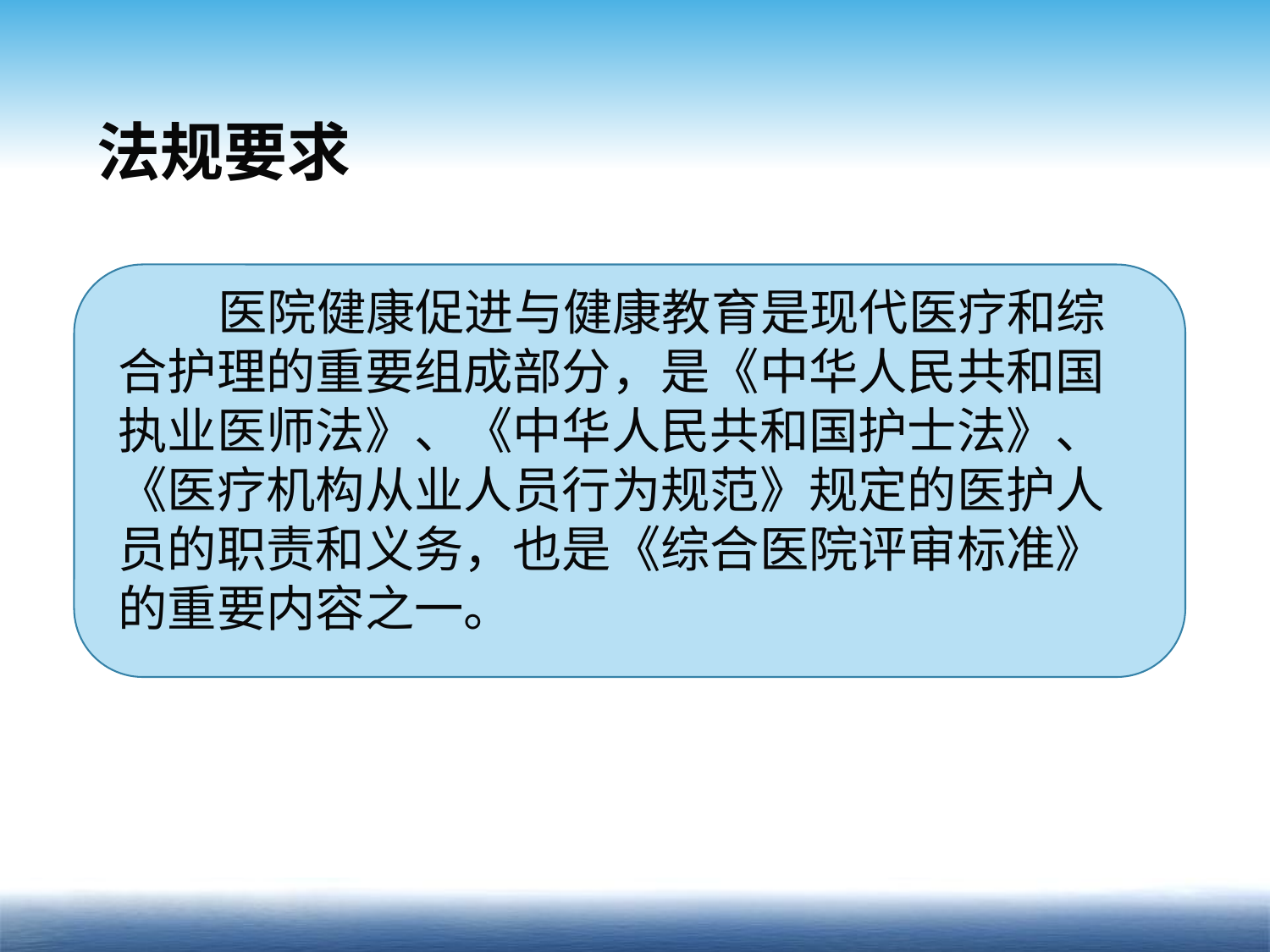

法规要求

        医院健康促进与健康教育是现代医疗和综合护理的重要组成部分，是《中华人民共和国执业医师法》、《中华人民共和国护士法》、《医疗机构从业人员行为规范》规定的医护人员的职责和义务，也是《综合医院评审标准》的重要内容之一。